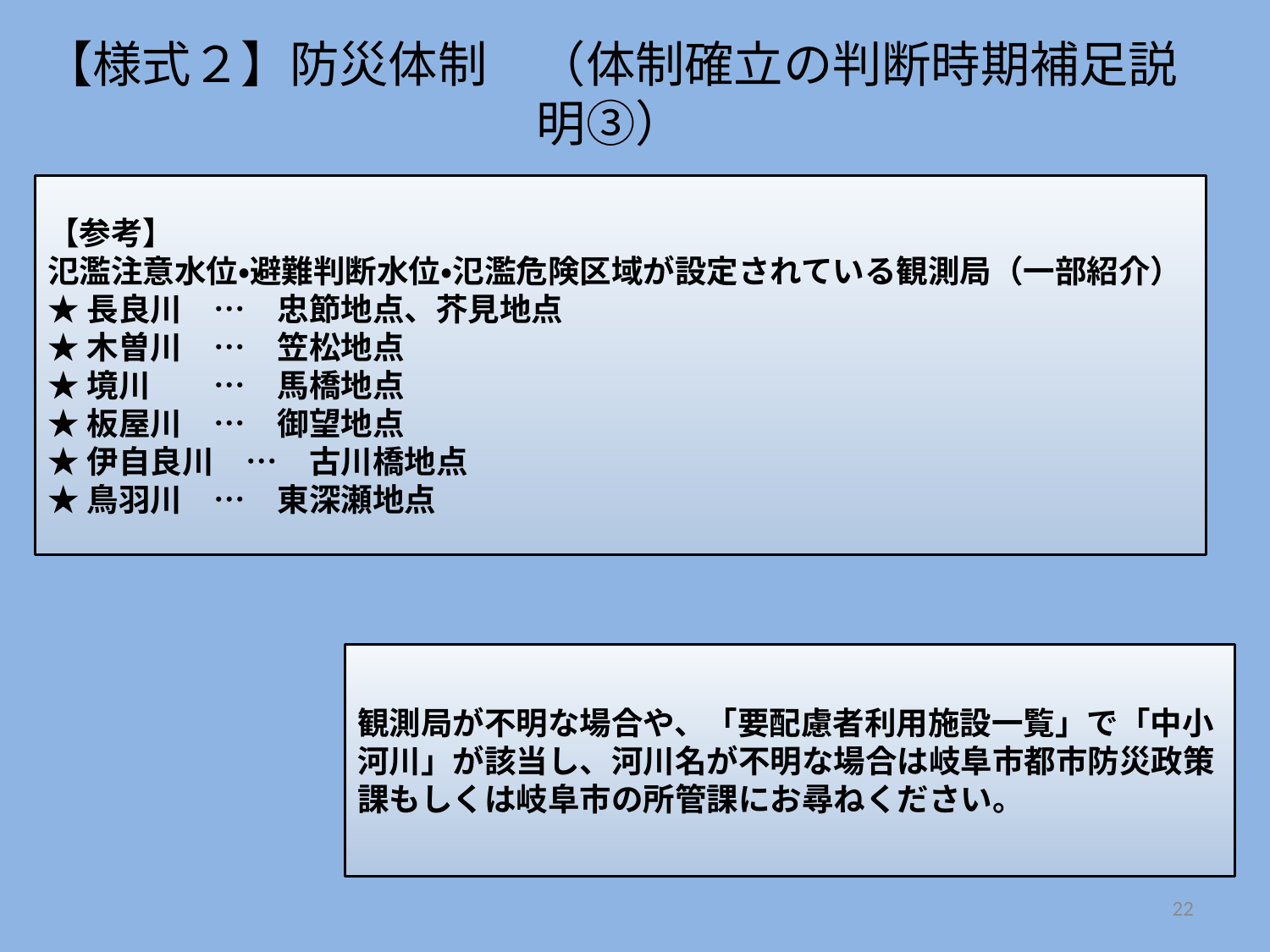

# 【様式２】防災体制　（体制確立の判断時期補足説明③）
【参考】
氾濫注意水位・避難判断水位・氾濫危険区域が設定されている観測局（一部紹介）
★長良川　…　忠節地点、芥見地点
★木曽川　…　笠松地点
★境川　　…　馬橋地点
★板屋川　…　御望地点
★伊自良川　…　古川橋地点
★鳥羽川　…　東深瀬地点

観測局が不明な場合や、「要配慮者利用施設一覧」で「中小河川」が該当し、河川名が不明な場合は岐阜市都市防災政策課もしくは岐阜市の所管課にお尋ねください。
22